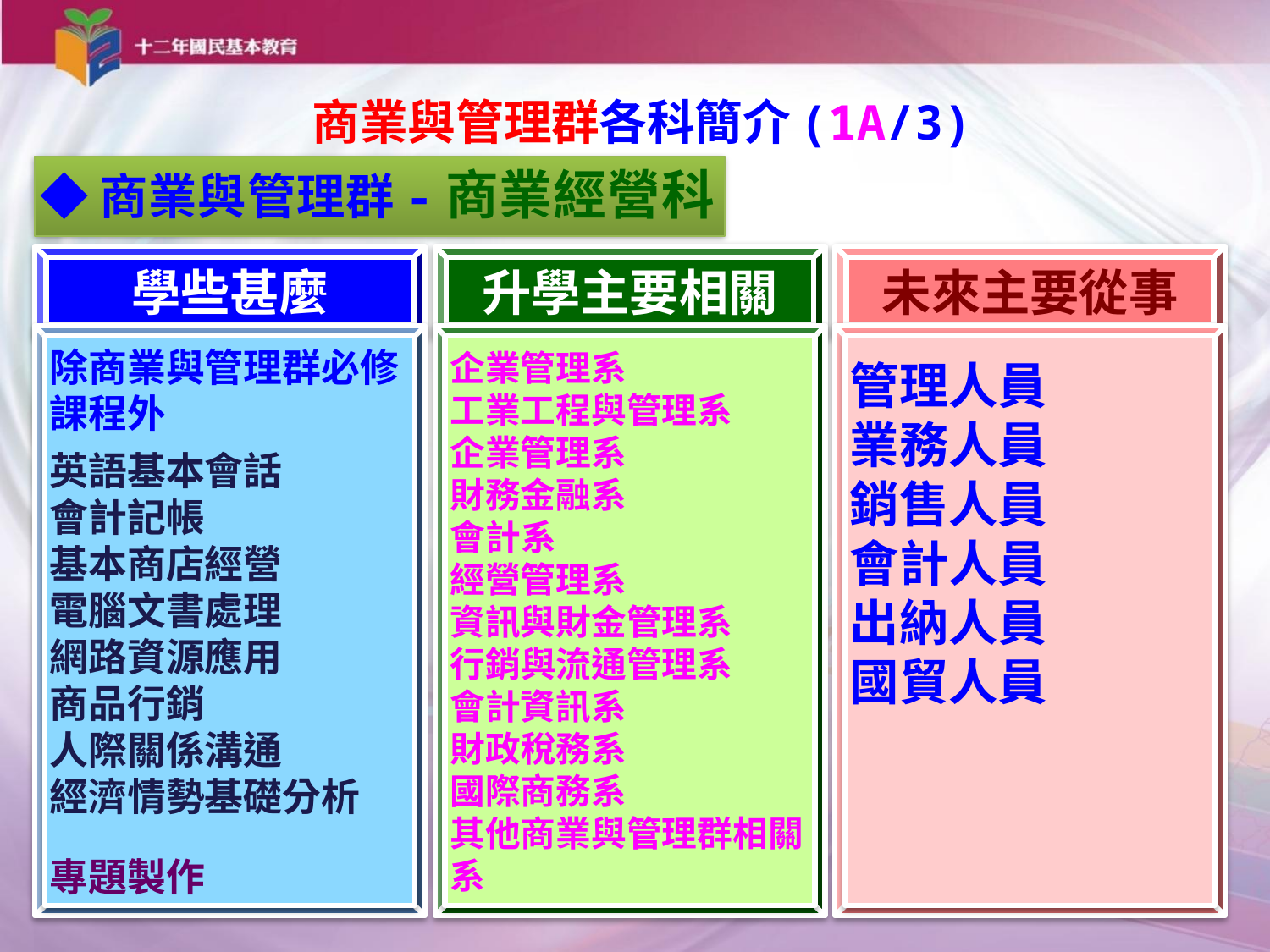

# 商業與管理群各科簡介(1A/3)
◆商業與管理群-商業經營科
學些甚麼
升學主要相關
未來主要從事

除商業與管理群必修課程外
英語基本會話
會計記帳
基本商店經營
電腦文書處理
網路資源應用
商品行銷
人際關係溝通
經濟情勢基礎分析
專題製作
企業管理系
工業工程與管理系
企業管理系
財務金融系
會計系
經營管理系
資訊與財金管理系
行銷與流通管理系
會計資訊系
財政稅務系
國際商務系
其他商業與管理群相關系
管理人員
業務人員
銷售人員
會計人員
出納人員
國貿人員